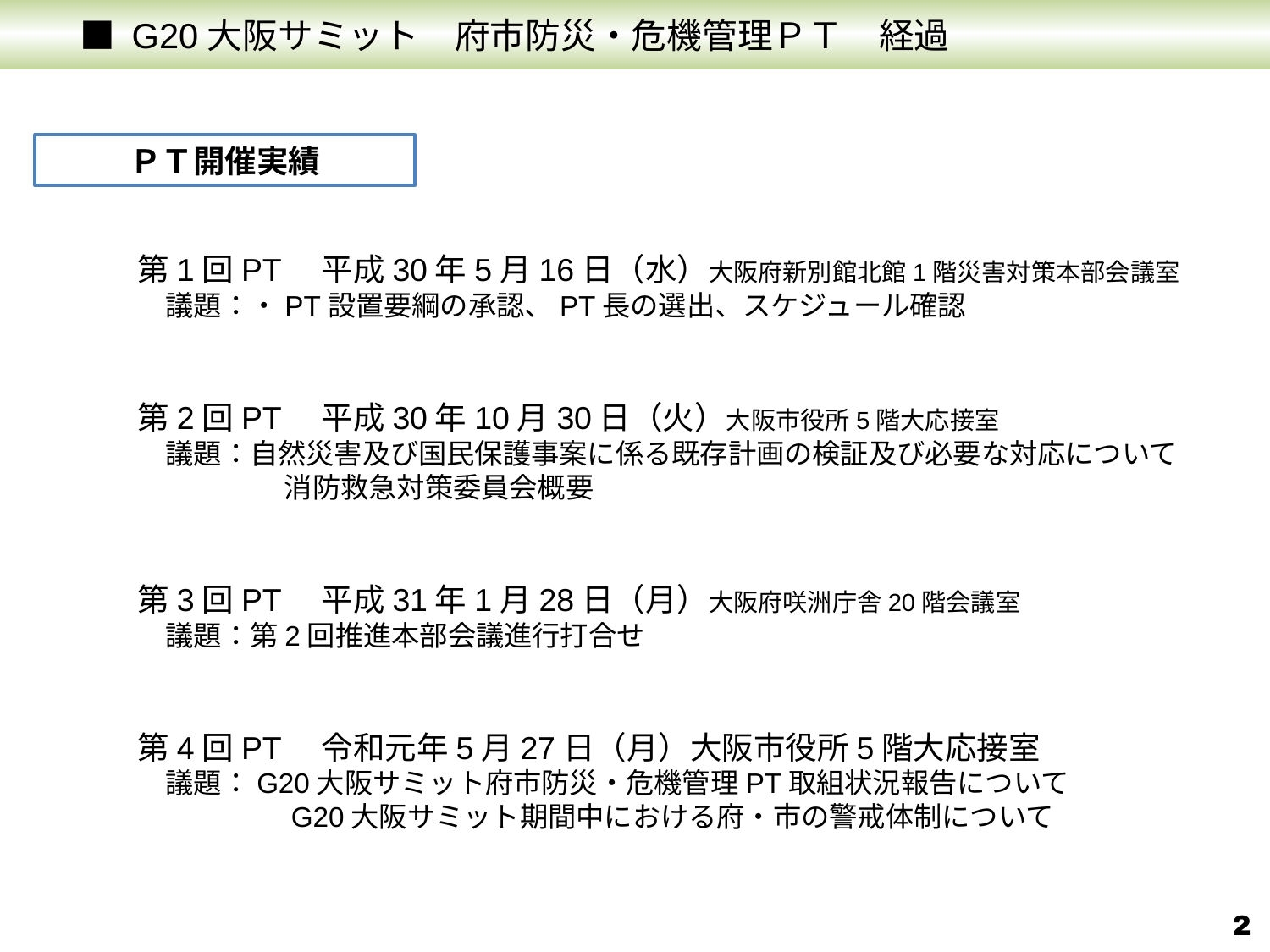

■ G20大阪サミット　府市防災・危機管理ＰＴ　経過
ＰＴ開催実績
第1回PT　平成30年5月16日（水）大阪府新別館北館1階災害対策本部会議室
　議題：・PT設置要綱の承認、PT長の選出、スケジュール確認

第2回PT　平成30年10月30日（火）大阪市役所5階大応接室
　議題：自然災害及び国民保護事案に係る既存計画の検証及び必要な対応について
　　　　　 消防救急対策委員会概要

第3回PT　平成31年1月28日（月）大阪府咲洲庁舎20階会議室
　議題：第2回推進本部会議進行打合せ

第4回PT　令和元年5月27日（月）大阪市役所5階大応接室
　議題：G20大阪サミット府市防災・危機管理PT取組状況報告について
　　　　　 G20大阪サミット期間中における府・市の警戒体制について
2